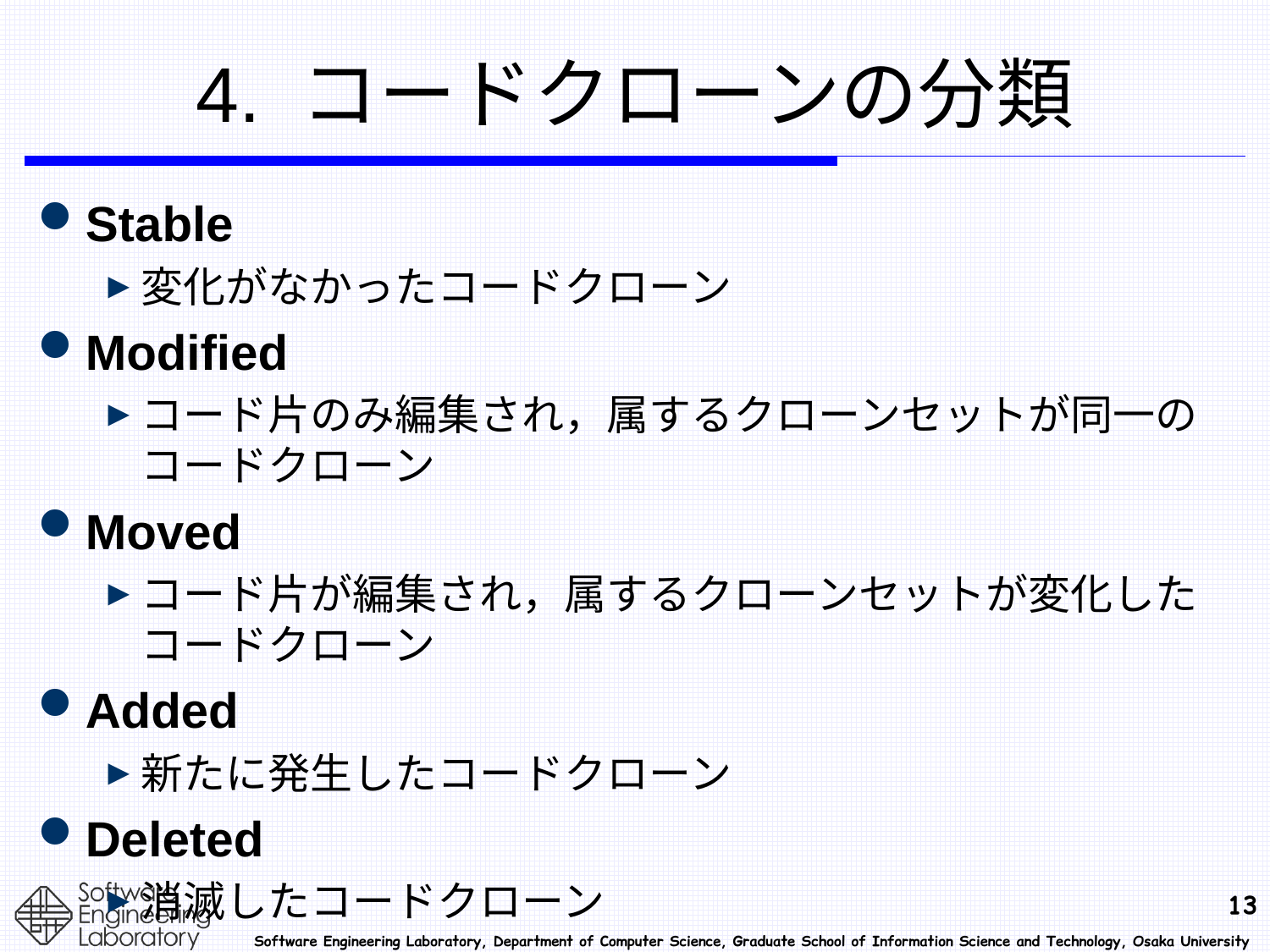

# 4. コードクローンの分類
Stable
変化がなかったコードクローン
Modified
コード片のみ編集され，属するクローンセットが同一のコードクローン
Moved
コード片が編集され，属するクローンセットが変化したコードクローン
Added
新たに発生したコードクローン
Deleted
消滅したコードクローン